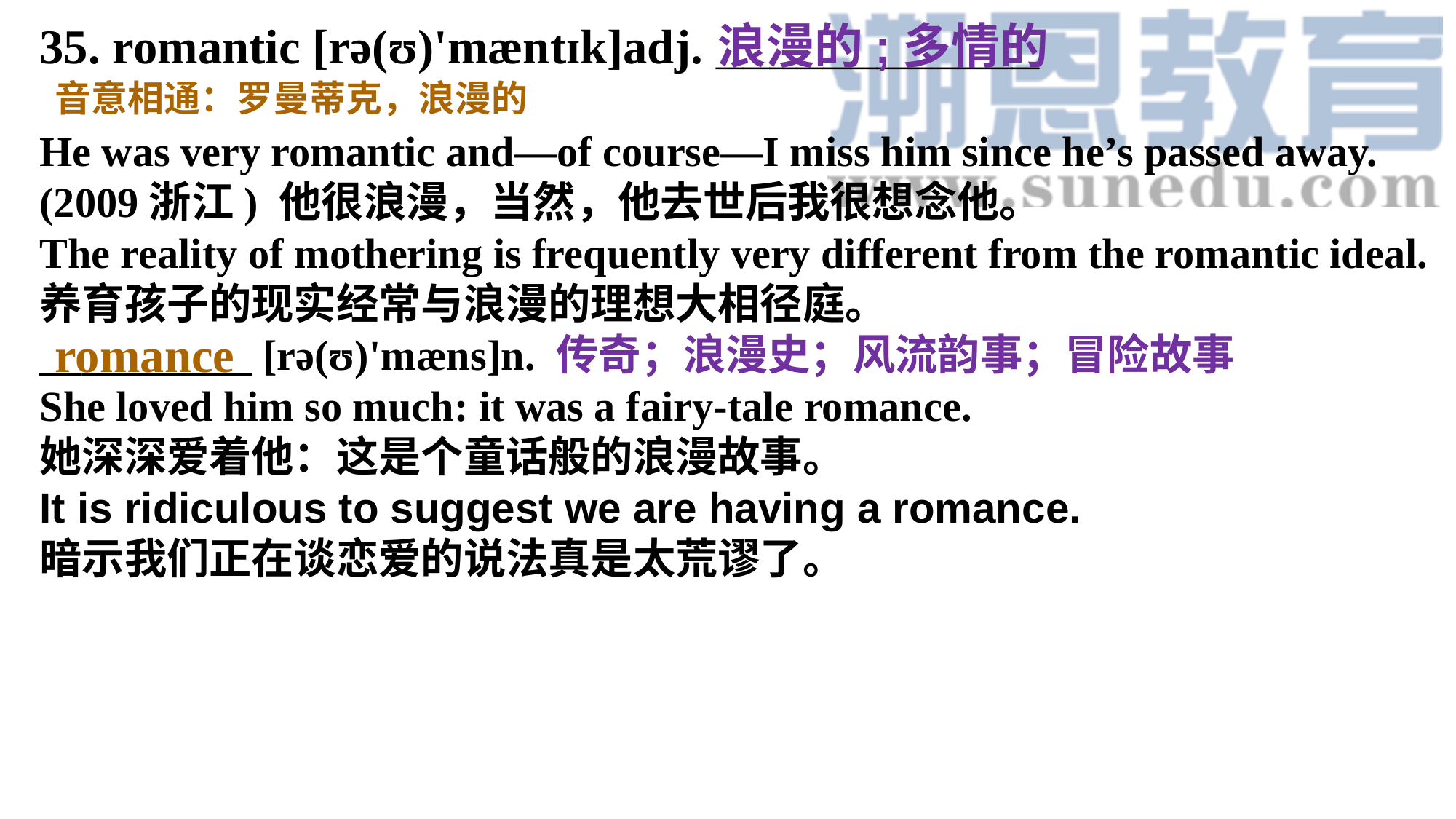

35. romantic [rə(ʊ)'mæntɪk]adj. ____________

He was very romantic and—of course—I miss him since he’s passed away. (2009浙江) 他很浪漫，当然，他去世后我很想念他。The reality of mothering is frequently very different from the romantic ideal.养育孩子的现实经常与浪漫的理想大相径庭。__________ [rə(ʊ)'mæns]n. 传奇；浪漫史；风流韵事；冒险故事
She loved him so much: it was a fairy-tale romance.
她深深爱着他：这是个童话般的浪漫故事。It is ridiculous to suggest we are having a romance.
暗示我们正在谈恋爱的说法真是太荒谬了。
浪漫的;多情的
音意相通：罗曼蒂克，浪漫的
romance